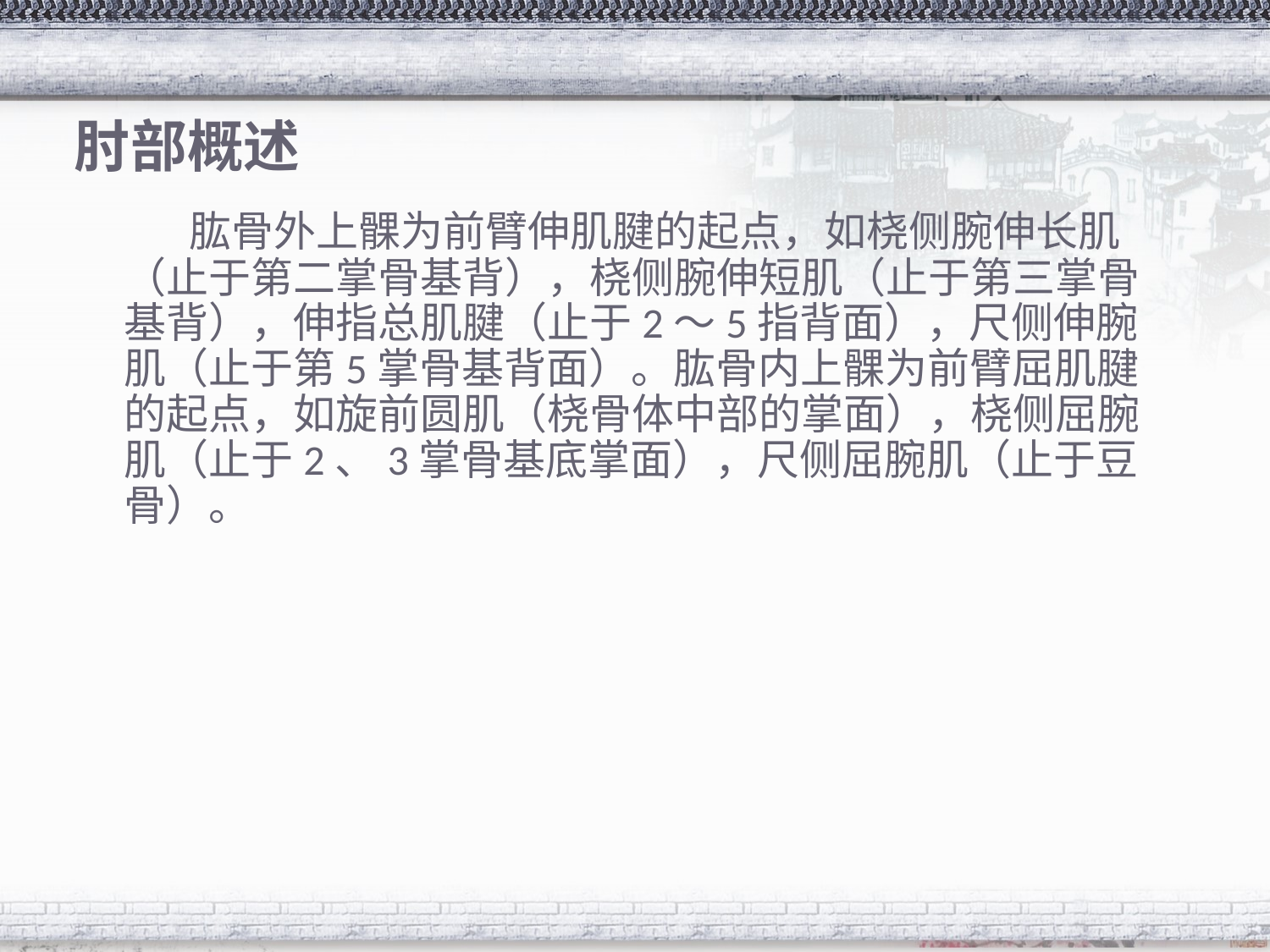

# 肘部概述
           肱骨外上髁为前臂伸肌腱的起点，如桡侧腕伸长肌（止于第二掌骨基背），桡侧腕伸短肌（止于第三掌骨基背），伸指总肌腱（止于2～5指背面），尺侧伸腕肌（止于第5掌骨基背面）。肱骨内上髁为前臂屈肌腱的起点，如旋前圆肌（桡骨体中部的掌面），桡侧屈腕肌（止于2、3掌骨基底掌面），尺侧屈腕肌（止于豆骨）。